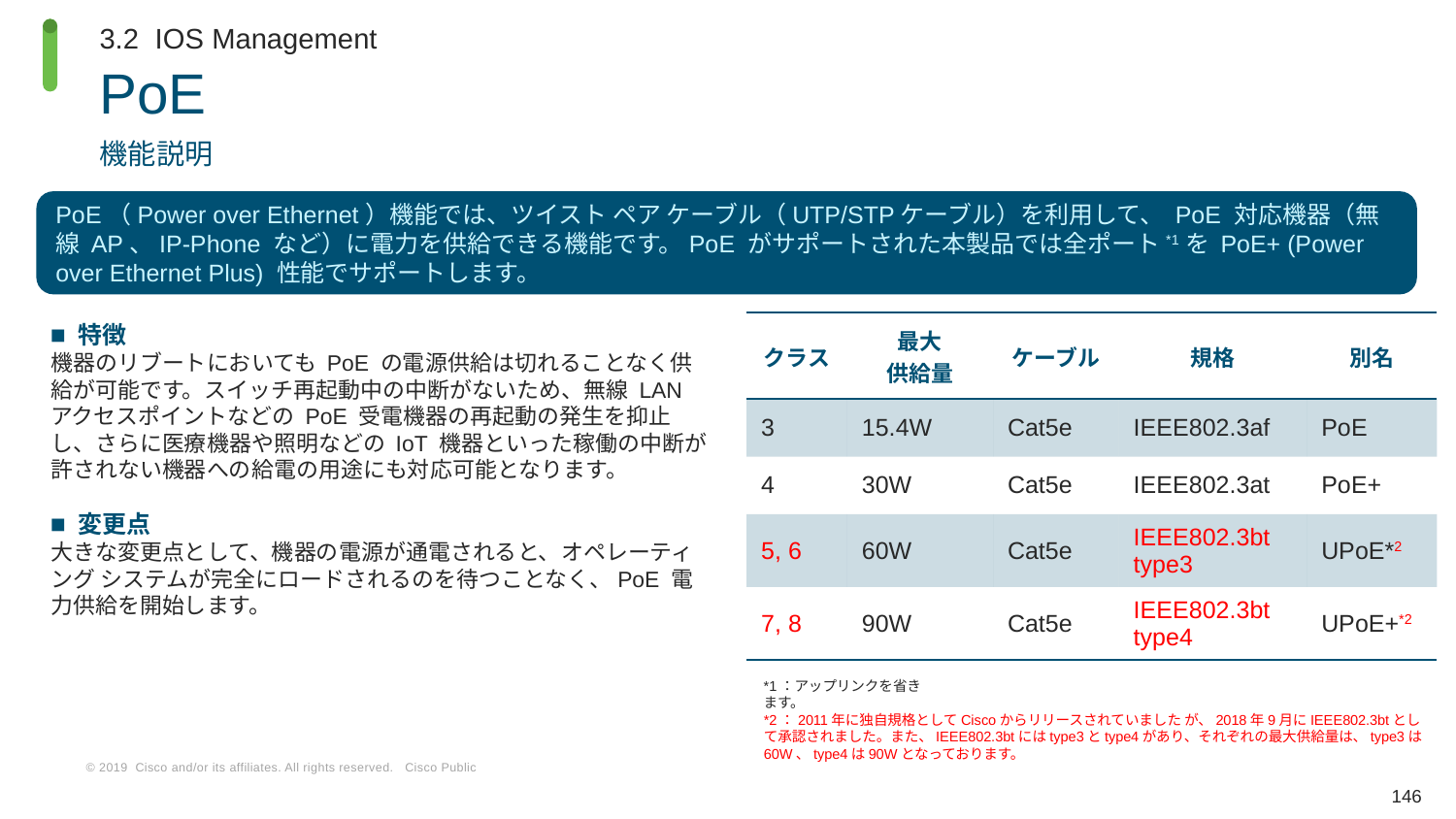

3.2  IOS Management
# PoE
機能説明
PoE（Power over Ethernet）機能では、ツイスト ペア ケーブル（UTP/STPケーブル）を利用して、 PoE 対応機器（無線 AP、IP-Phone など）に電力を供給できる機能です。PoE がサポートされた本製品では全ポート*1を PoE+ (Power over Ethernet Plus) 性能でサポートします。
| クラス | 最大 供給量 | ケーブル | 規格 | 別名 |
| --- | --- | --- | --- | --- |
| 3 | 15.4W | Cat5e | IEEE802.3af | PoE |
| 4 | 30W | Cat5e | IEEE802.3at | PoE+ |
| 5, 6 | 60W | Cat5e | IEEE802.3bt type3 | UPoE\*2 |
| 7, 8 | 90W | Cat5e | IEEE802.3bt type4 | UPoE+\*2 |
特徴
機器のリブートにおいても PoE の電源供給は切れることなく供給が可能です。スイッチ再起動中の中断がないため、無線 LAN アクセスポイントなどの PoE 受電機器の再起動の発生を抑止し、さらに医療機器や照明などの IoT 機器といった稼働の中断が許されない機器への給電の用途にも対応可能となります。

変更点
大きな変更点として、機器の電源が通電されると、オペレーティング システムが完全にロードされるのを待つことなく、PoE 電力供給を開始します。
*1：アップリンクを省きます。
*2：2011年に独自規格としてCiscoからリリースされていました が、2018年9月にIEEE802.3btとして承認されました。また、IEEE802.3btにはtype3とtype4があり、それぞれの最大供給量は、type3は60W、type4は90Wとなっております。
146